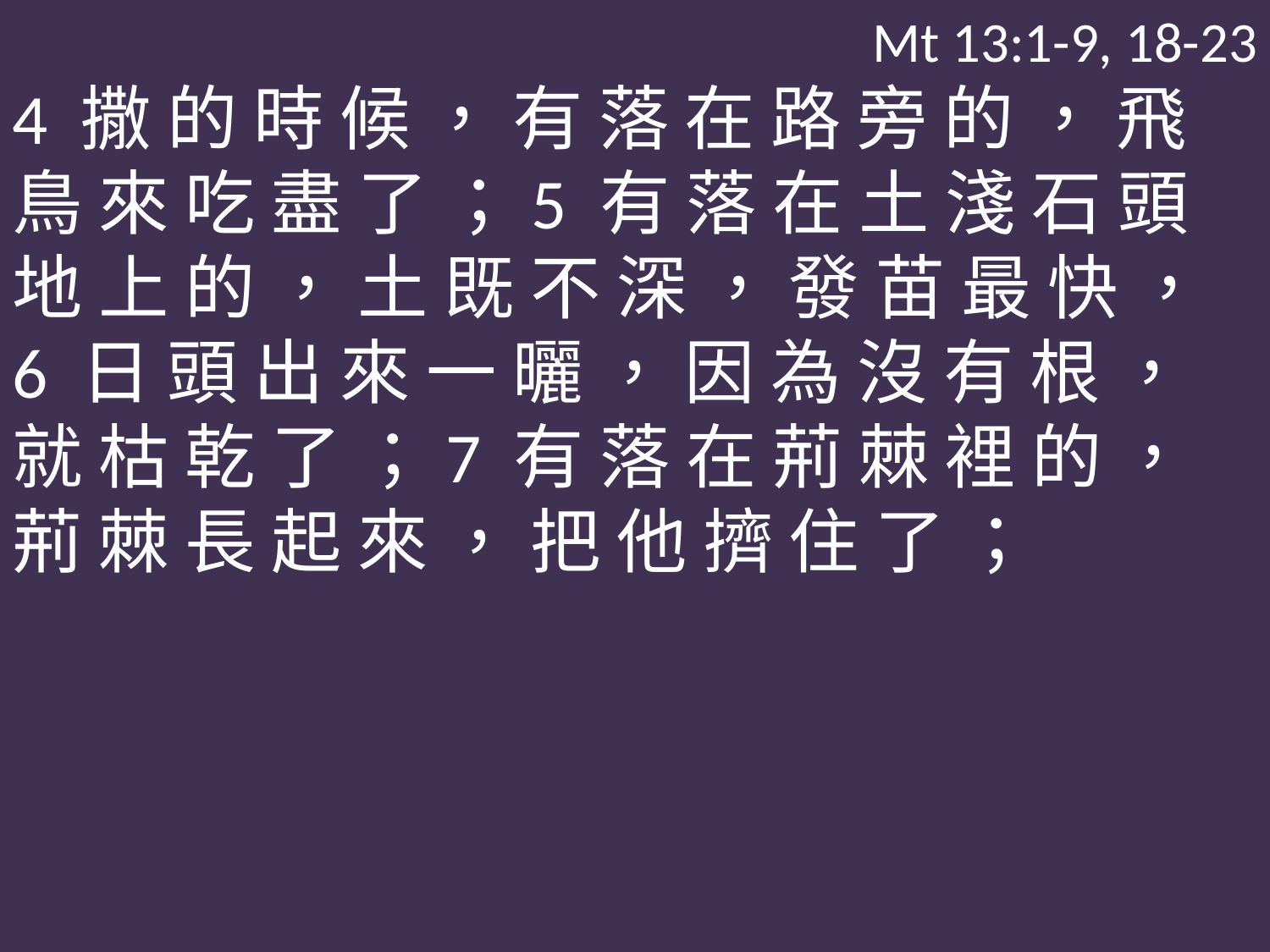

Mt 13:1-9, 18-23
4 撒 的 時 候 ， 有 落 在 路 旁 的 ， 飛 鳥 來 吃 盡 了 ；5 有 落 在 土 淺 石 頭 地 上 的 ， 土 既 不 深 ， 發 苗 最 快 ，6 日 頭 出 來 一 曬 ， 因 為 沒 有 根 ， 就 枯 乾 了 ；7 有 落 在 荊 棘 裡 的 ， 荊 棘 長 起 來 ， 把 他 擠 住 了 ；